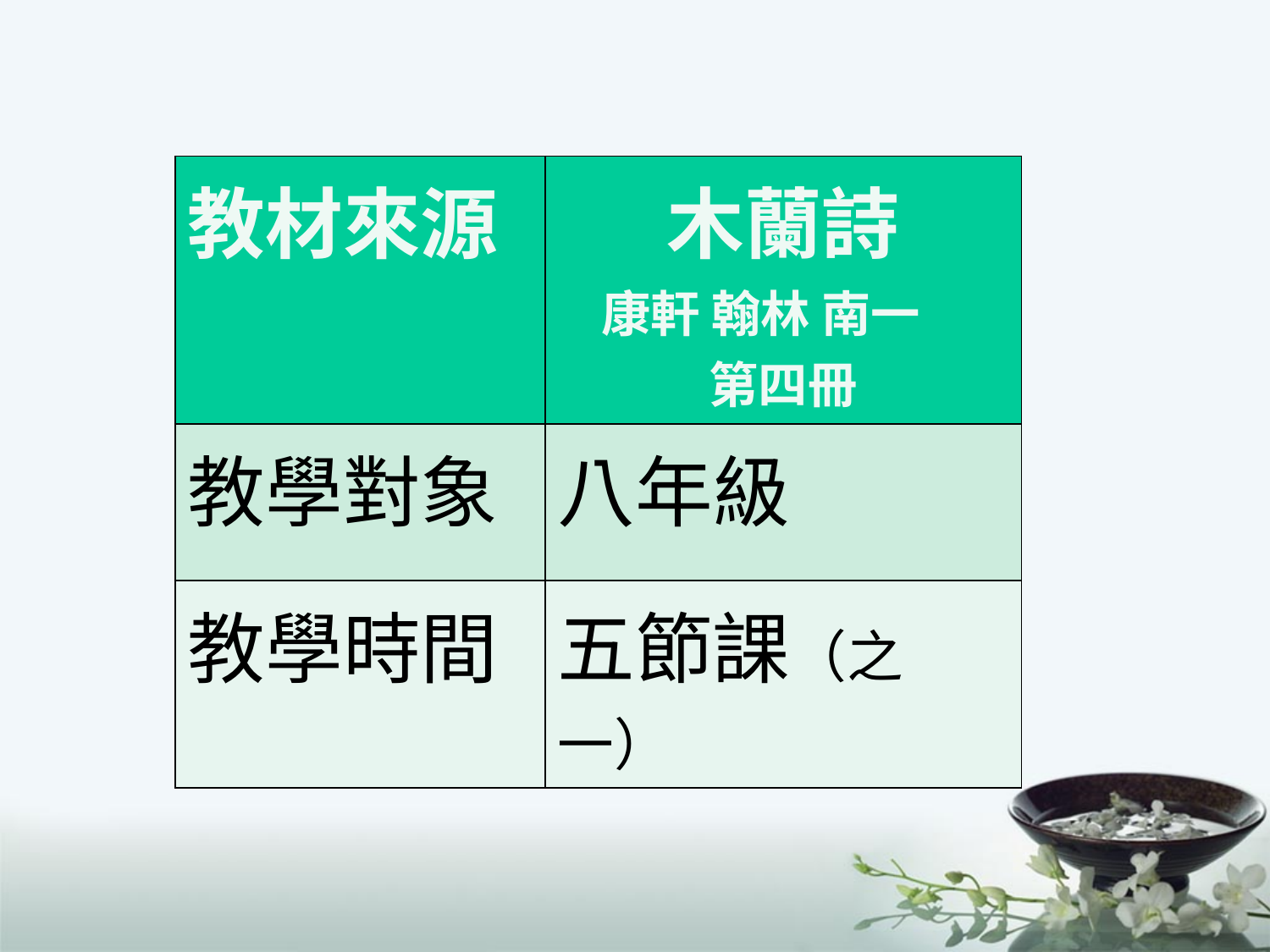

| 教材來源 | 木蘭詩 康軒 翰林 南一 第四冊 |
| --- | --- |
| 教學對象 | 八年級 |
| 教學時間 | 五節課（之一） |